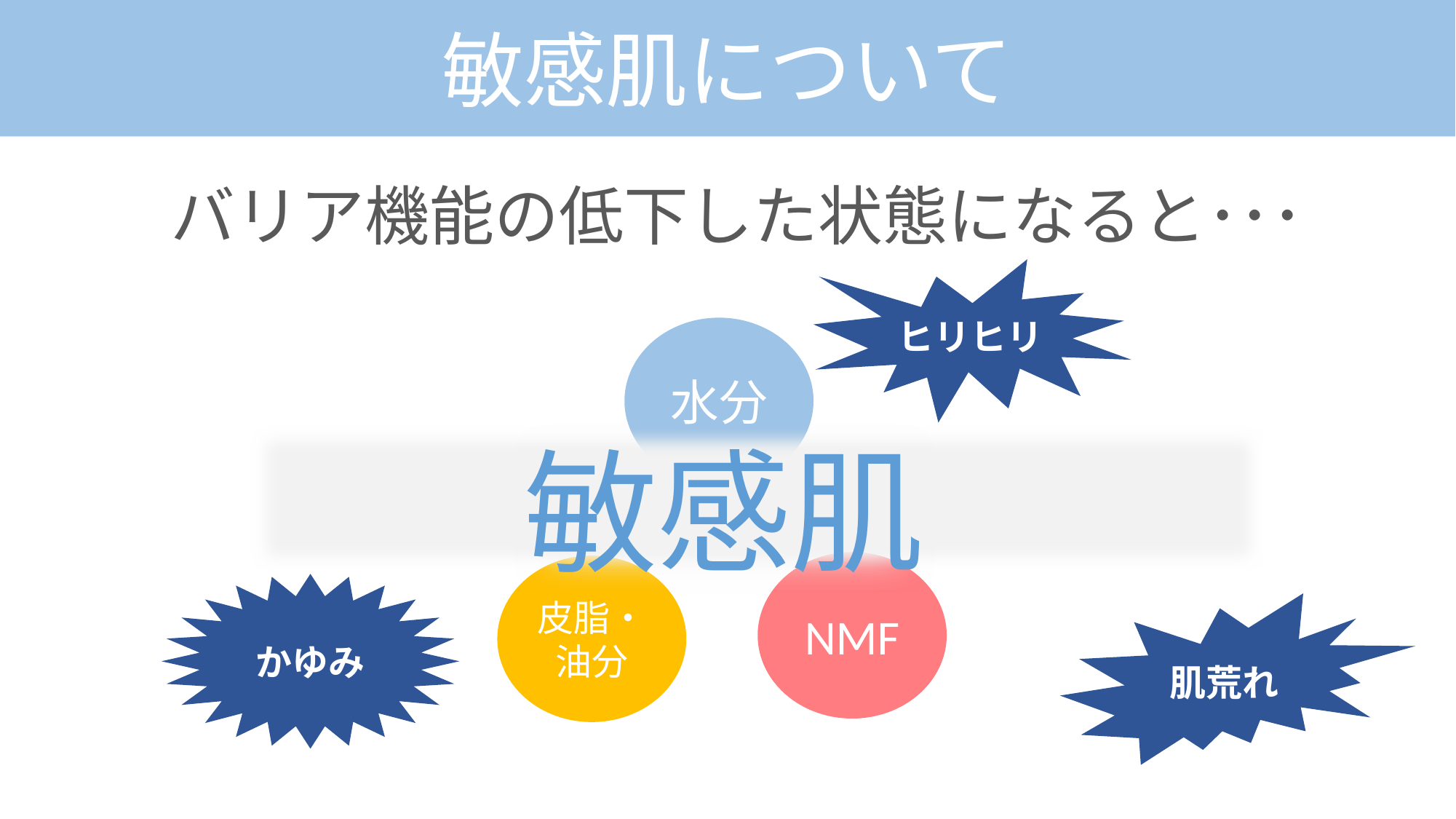

敏感肌について
バリア機能の低下した状態になると･･･
ヒリヒリ
水分
敏感肌

NMF
皮脂・油分
かゆみ
肌荒れ